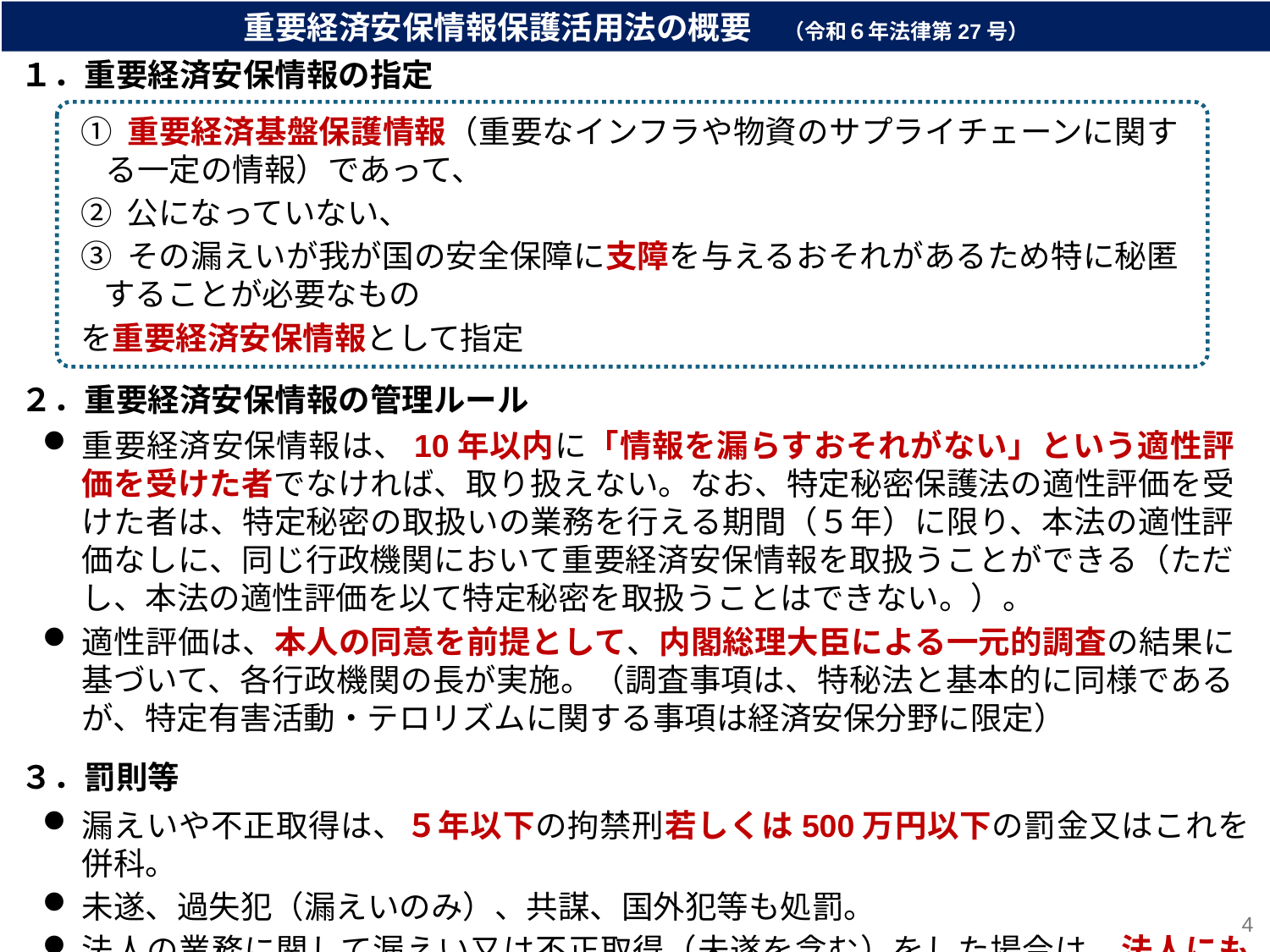

重要経済安保情報保護活用法の概要　（令和６年法律第27号）
１．重要経済安保情報の指定

① 重要経済基盤保護情報（重要なインフラや物資のサプライチェーンに関する一定の情報）であって、
② 公になっていない、
③ その漏えいが我が国の安全保障に支障を与えるおそれがあるため特に秘匿することが必要なもの
を重要経済安保情報として指定
２．重要経済安保情報の管理ルール
重要経済安保情報は、10年以内に「情報を漏らすおそれがない」という適性評価を受けた者でなければ、取り扱えない。なお、特定秘密保護法の適性評価を受けた者は、特定秘密の取扱いの業務を行える期間（５年）に限り、本法の適性評価なしに、同じ行政機関において重要経済安保情報を取扱うことができる（ただし、本法の適性評価を以て特定秘密を取扱うことはできない。）。
適性評価は、本人の同意を前提として、内閣総理大臣による一元的調査の結果に基づいて、各行政機関の長が実施。（調査事項は、特秘法と基本的に同様であるが、特定有害活動・テロリズムに関する事項は経済安保分野に限定）

３．罰則等
漏えいや不正取得は、５年以下の拘禁刑若しくは500万円以下の罰金又はこれを併科。
未遂、過失犯（漏えいのみ）、共謀、国外犯等も処罰。
法人の業務に関して漏えい又は不正取得（未遂を含む）をした場合は、法人にも罰金刑。
4